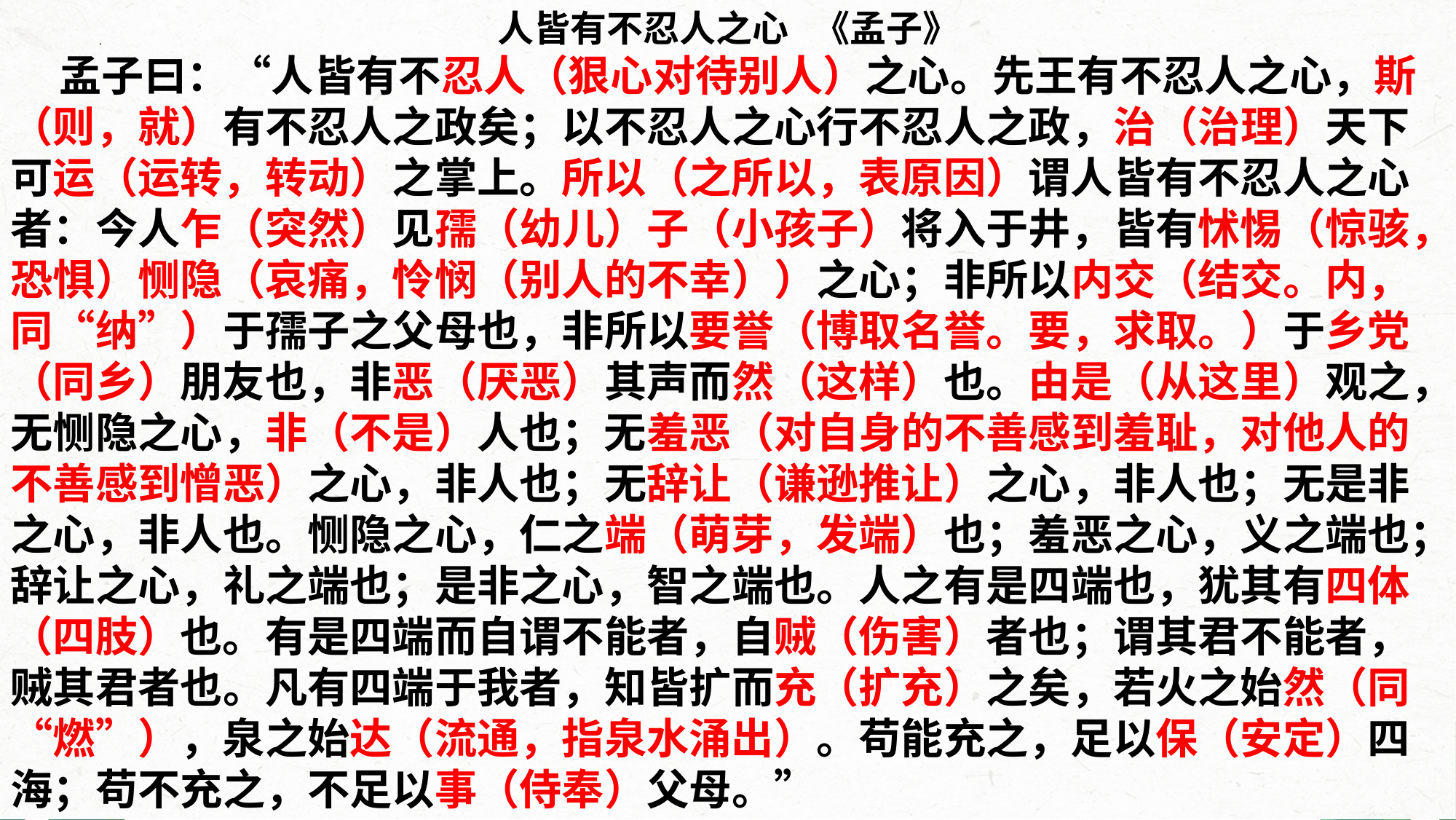

人皆有不忍人之心   《孟子》
    孟子曰：“人皆有不忍人（狠心对待别人）之心。先王有不忍人之心，斯（则，就）有不忍人之政矣；以不忍人之心行不忍人之政，治（治理）天下可运（运转，转动）之掌上。所以（之所以，表原因）谓人皆有不忍人之心者：今人乍（突然）见孺（幼儿）子（小孩子）将入于井，皆有怵惕（惊骇，恐惧）恻隐（哀痛，怜悯（别人的不幸））之心；非所以内交（结交。内，同“纳”）于孺子之父母也，非所以要誉（博取名誉。要，求取。）于乡党（同乡）朋友也，非恶（厌恶）其声而然（这样）也。由是（从这里）观之，无恻隐之心，非（不是）人也；无羞恶（对自身的不善感到羞耻，对他人的不善感到憎恶）之心，非人也；无辞让（谦逊推让）之心，非人也；无是非之心，非人也。恻隐之心，仁之端（萌芽，发端）也；羞恶之心，义之端也；辞让之心，礼之端也；是非之心，智之端也。人之有是四端也，犹其有四体（四肢）也。有是四端而自谓不能者，自贼（伤害）者也；谓其君不能者，贼其君者也。凡有四端于我者，知皆扩而充（扩充）之矣，若火之始然（同“燃”），泉之始达（流通，指泉水涌出）。苟能充之，足以保（安定）四海；苟不充之，不足以事（侍奉）父母。”